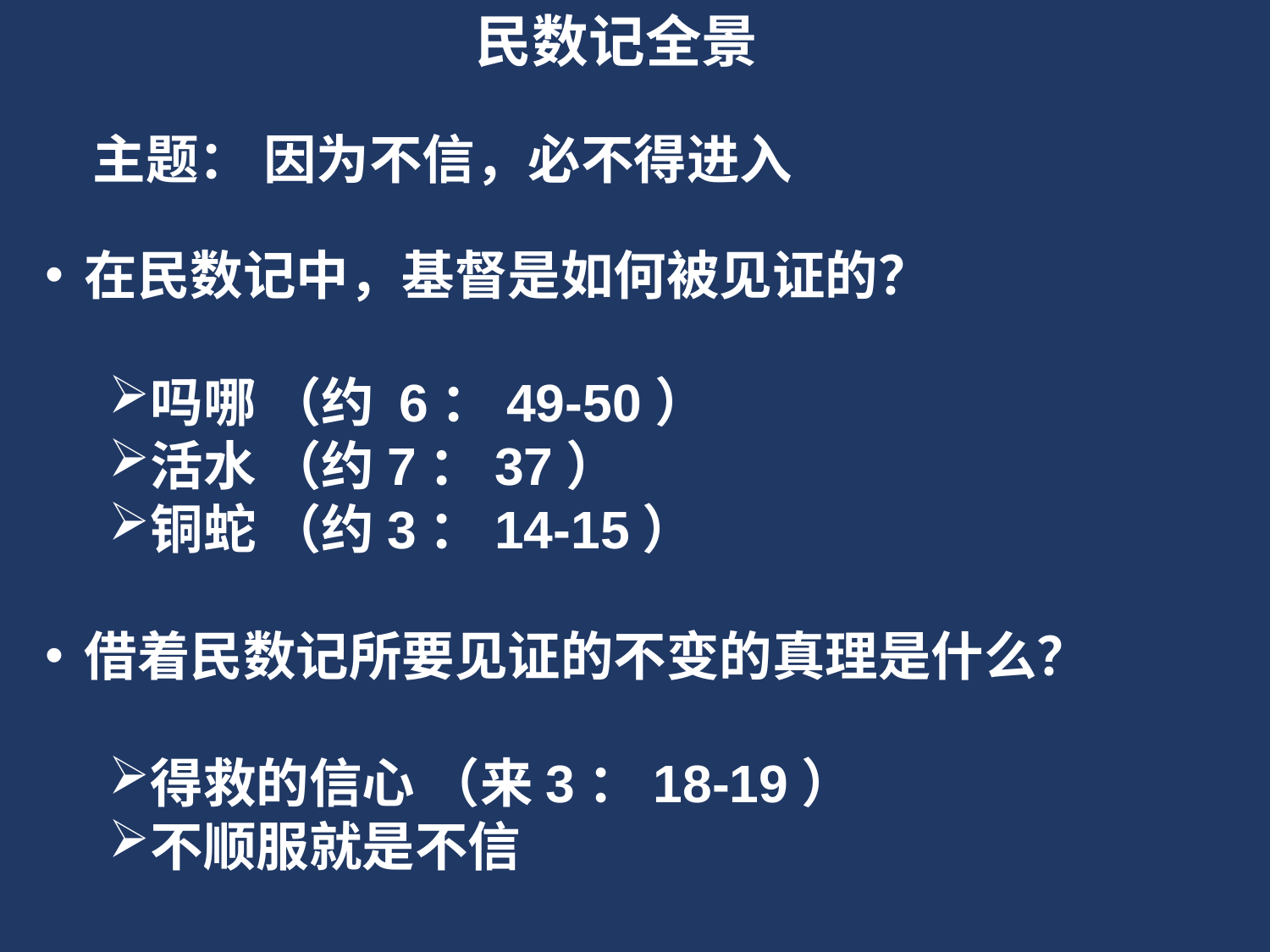

民数记全景
主题： 因为不信，必不得进入
在民数记中，基督是如何被见证的？

吗哪 （约 6：49-50）
活水 （约7：37）
铜蛇 （约3：14-15）

借着民数记所要见证的不变的真理是什么？

得救的信心 （来3：18-19）
不顺服就是不信